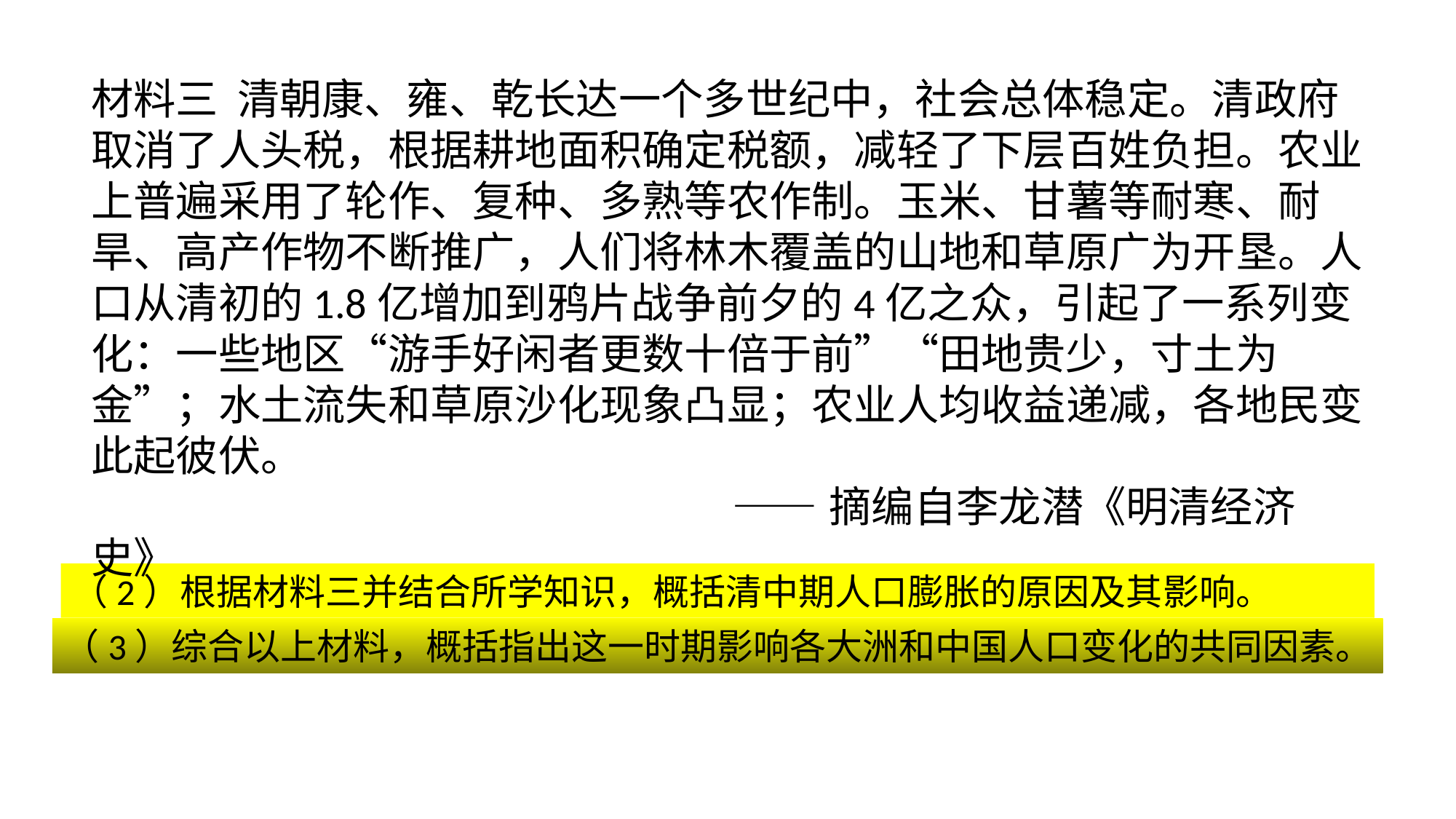

材料三  清朝康、雍、乾长达一个多世纪中，社会总体稳定。清政府取消了人头税，根据耕地面积确定税额，减轻了下层百姓负担。农业上普遍采用了轮作、复种、多熟等农作制。玉米、甘薯等耐寒、耐旱、高产作物不断推广，人们将林木覆盖的山地和草原广为开垦。人口从清初的1.8亿增加到鸦片战争前夕的4亿之众，引起了一系列变化：一些地区“游手好闲者更数十倍于前”“田地贵少，寸土为金”；水土流失和草原沙化现象凸显；农业人均收益递减，各地民变此起彼伏。                                                                    ——摘编自李龙潜《明清经济史》
（2）根据材料三并结合所学知识，概括清中期人口膨胀的原因及其影响。
（3）综合以上材料，概括指出这一时期影响各大洲和中国人口变化的共同因素。